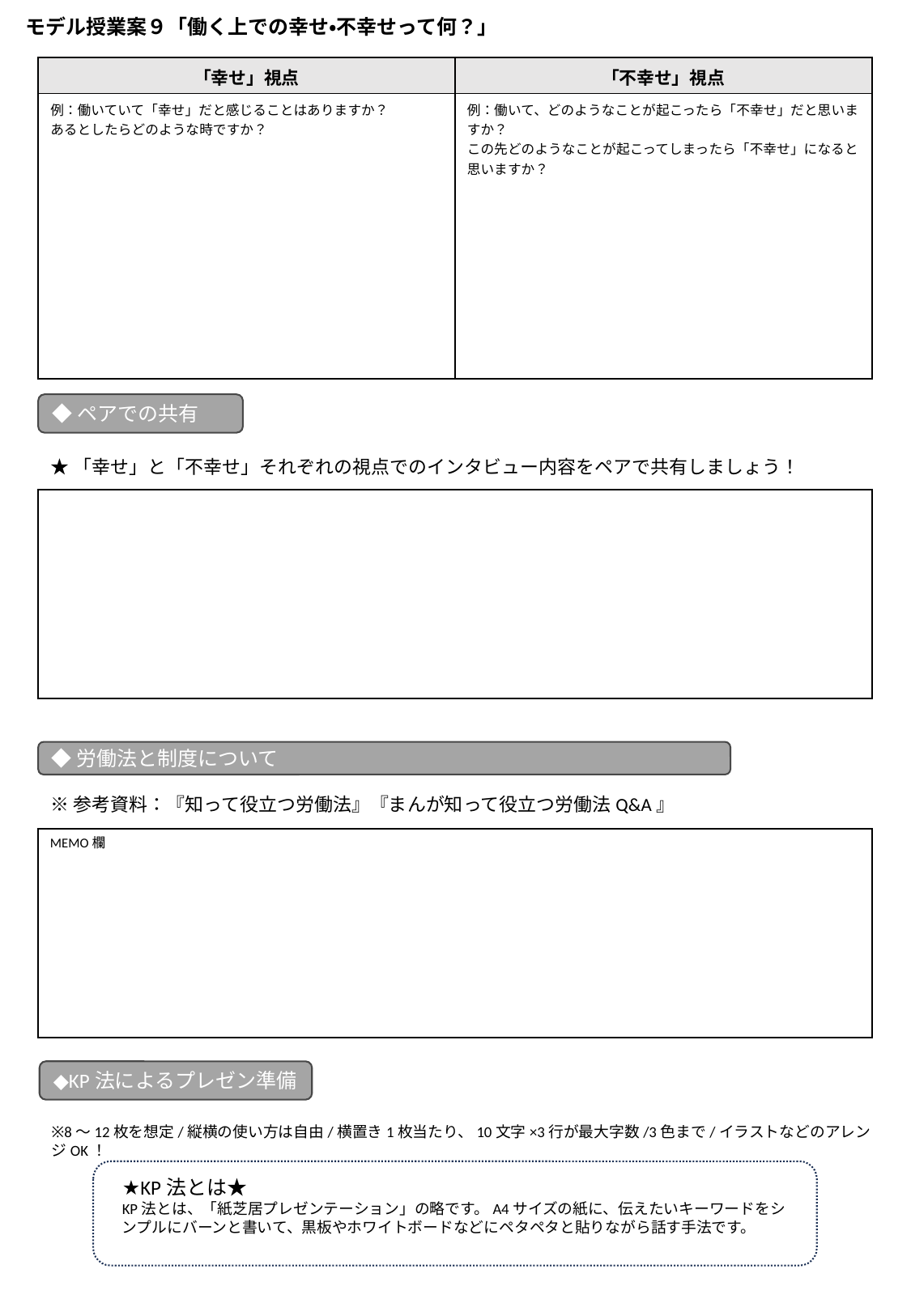

モデル授業案９「働く上での幸せ・不幸せって何？」
| 「幸せ」視点 | 「不幸せ」視点 |
| --- | --- |
| 例：働いていて「幸せ」だと感じることはありますか？ あるとしたらどのような時ですか？ | 例：働いて、どのようなことが起こったら「不幸せ」だと思いますか？　 この先どのようなことが起こってしまったら「不幸せ」になると思いますか？ |
◆ペアでの共有
★「幸せ」と「不幸せ」それぞれの視点でのインタビュー内容をペアで共有しましょう！

◆労働法と制度について
※参考資料：『知って役立つ労働法』『まんが知って役立つ労働法Q&A』
MEMO欄
◆KP法によるプレゼン準備
※8〜12枚を想定/縦横の使い方は自由/横置き1枚当たり、10文字×3行が最大字数/3色まで/イラストなどのアレンジOK！

★KP法とは★
KP法とは、「紙芝居プレゼンテーション」の略です。A4サイズの紙に、伝えたいキーワードをシ
ンプルにバーンと書いて、黒板やホワイトボードなどにペタペタと貼りながら話す手法です。